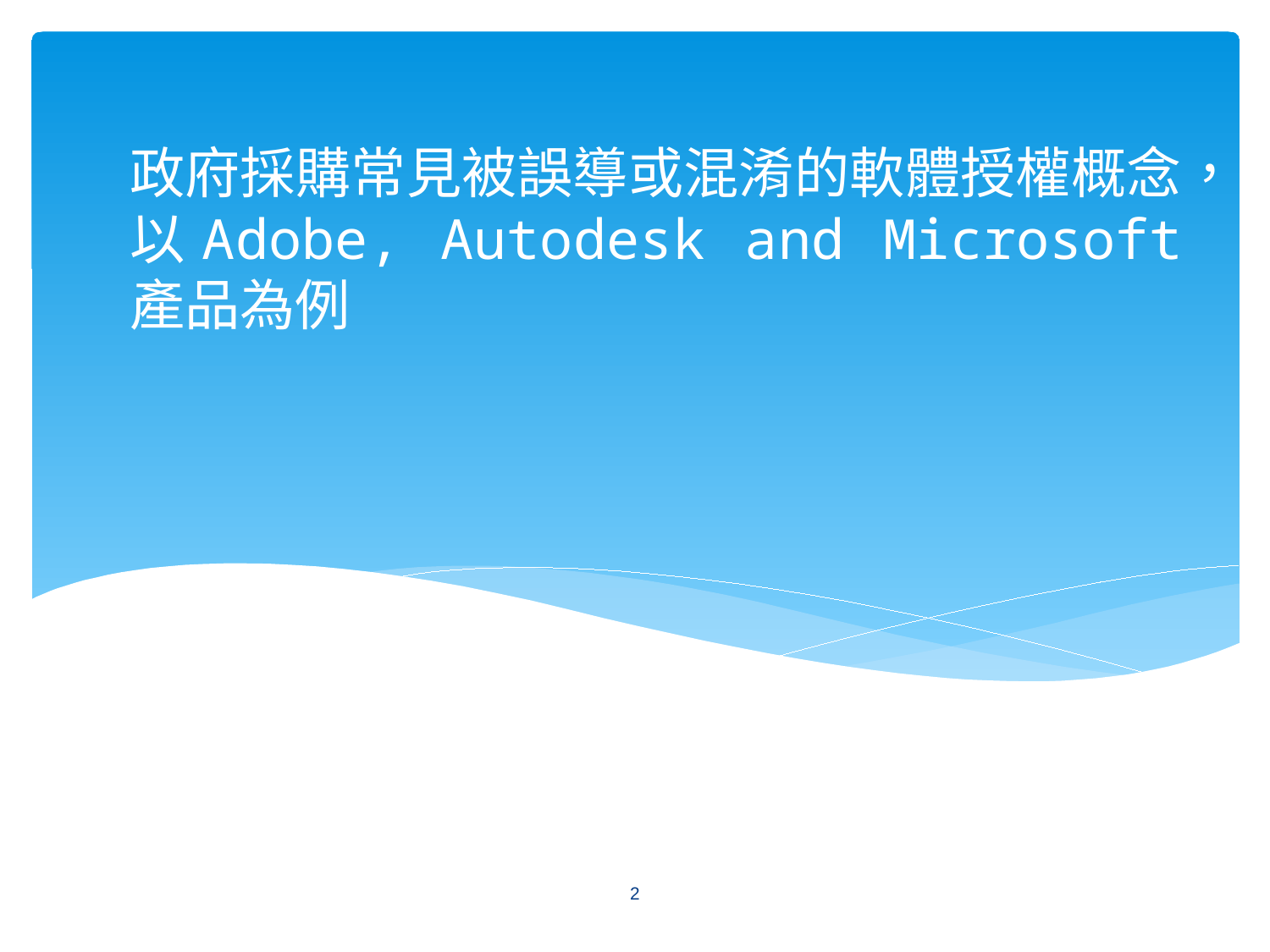

# 政府採購常見被誤導或混淆的軟體授權概念，以Adobe, Autodesk and Microsoft 產品為例
2